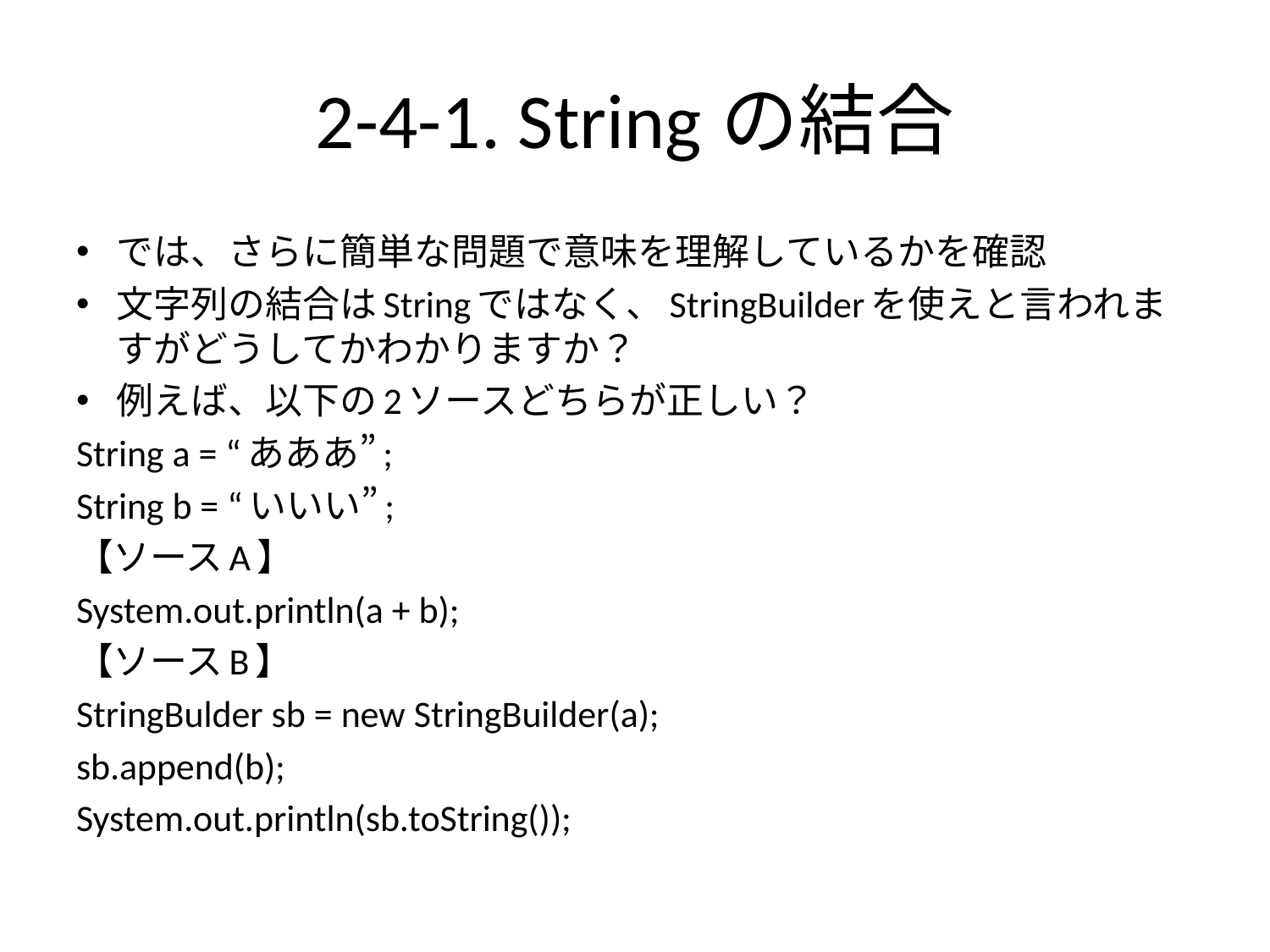

# 2-4-1. Stringの結合
では、さらに簡単な問題で意味を理解しているかを確認
文字列の結合はStringではなく、StringBuilderを使えと言われますがどうしてかわかりますか？
例えば、以下の2ソースどちらが正しい？
String a = “あああ”;
String b = “いいい”;
【ソースA】
System.out.println(a + b);
【ソースB】
StringBulder sb = new StringBuilder(a);
sb.append(b);
System.out.println(sb.toString());